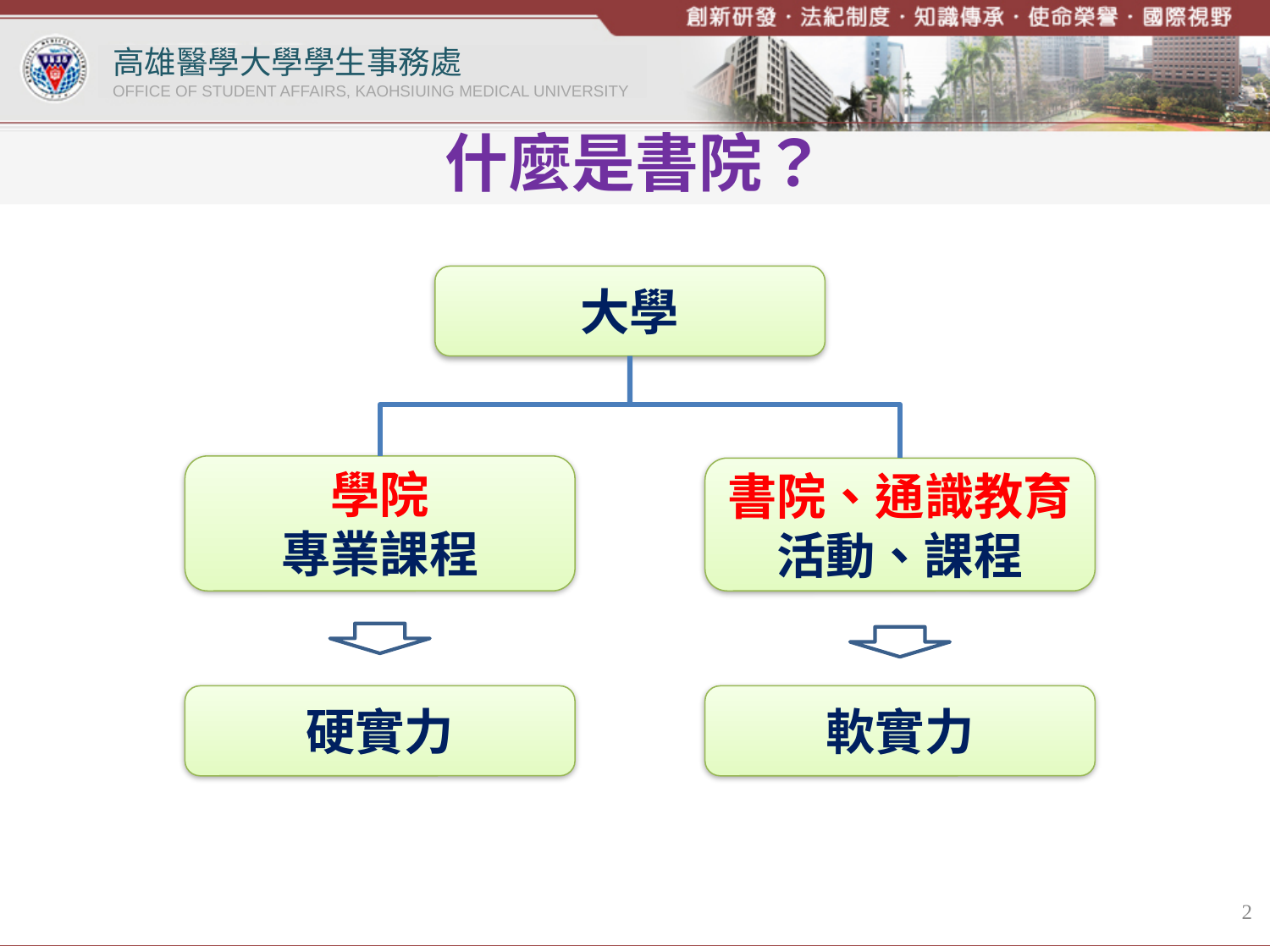

# 什麼是書院？
大學
學院
專業課程
書院、通識教育
活動、課程

硬實力
軟實力
2